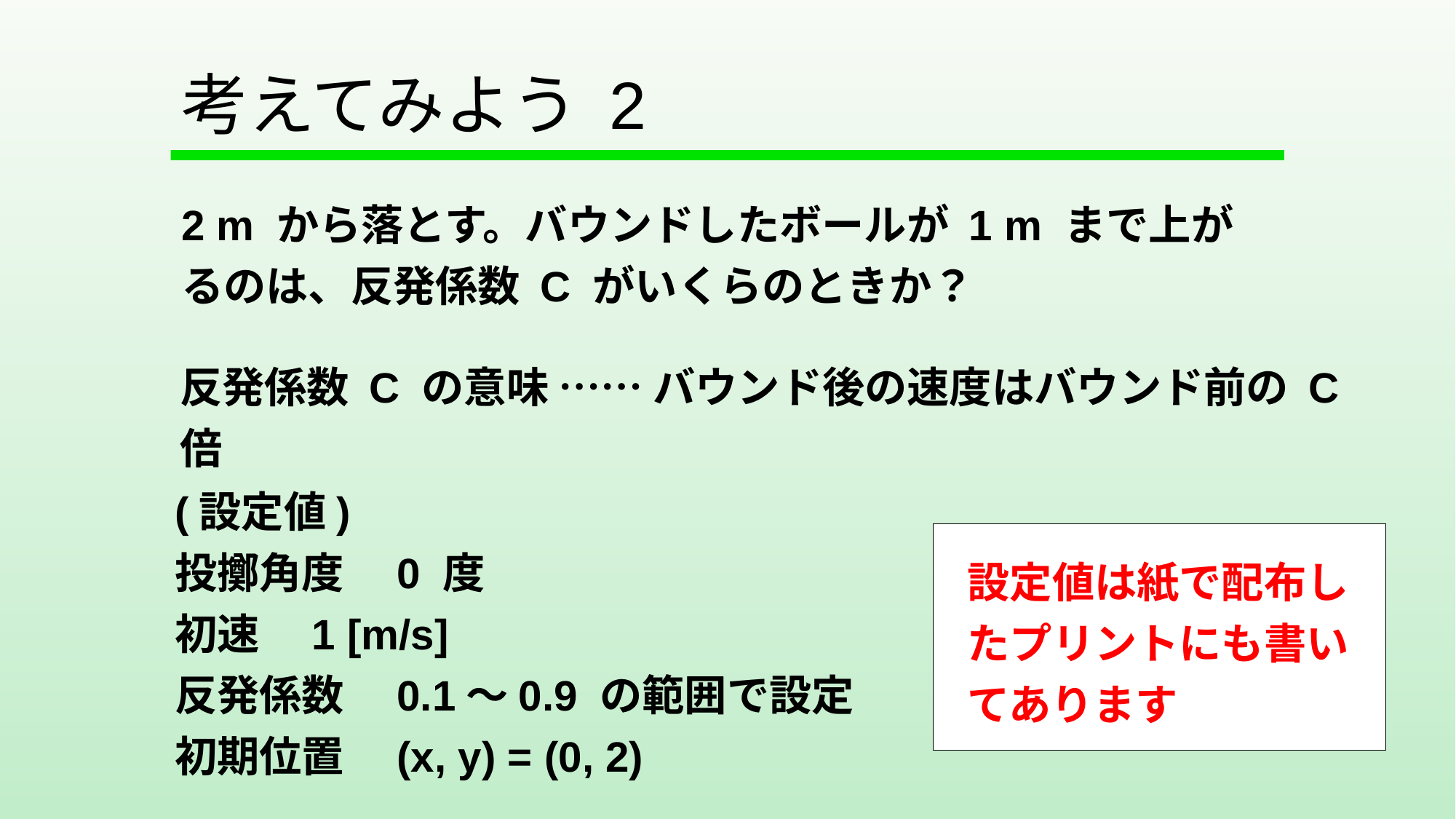

# 考えてみよう 2
2 m から落とす。バウンドしたボールが 1 m まで上がるのは、反発係数 C がいくらのときか？
反発係数 C の意味 …… バウンド後の速度はバウンド前の C 倍
(設定値)
投擲角度　0 度
初速　1 [m/s]
反発係数　0.1～0.9 の範囲で設定
初期位置　(x, y) = (0, 2)
設定値は紙で配布したプリントにも書いてあります